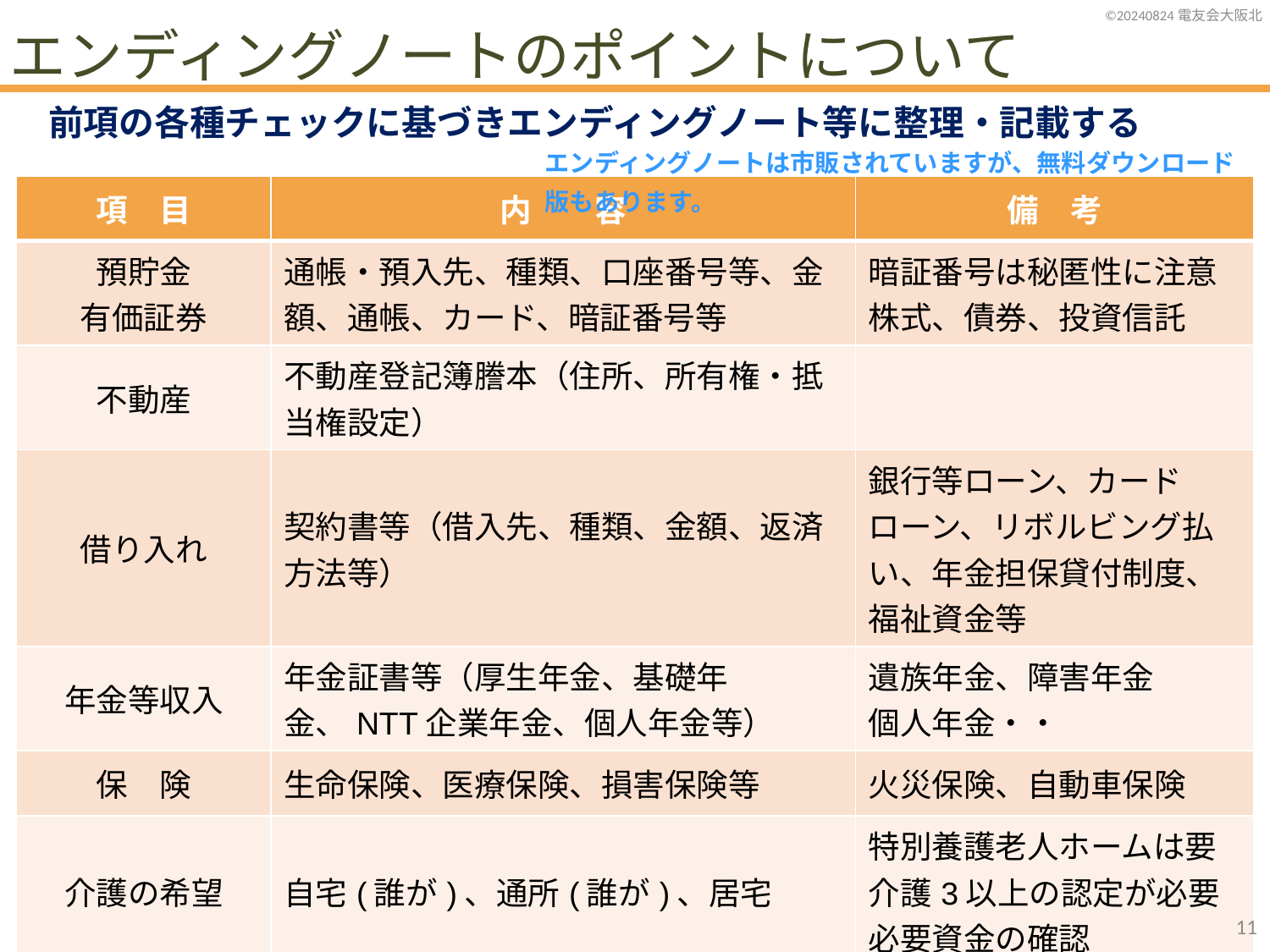

エンディングノートのポイントについて
前項の各種チェックに基づきエンディングノート等に整理・記載する
エンディングノートは市販されていますが、無料ダウンロード版もあります。
| 項　目 | 内　　容 | 備　考 |
| --- | --- | --- |
| 預貯金 有価証券 | 通帳・預入先、種類、口座番号等、金額、通帳、カード、暗証番号等 | 暗証番号は秘匿性に注意 株式、債券、投資信託 |
| 不動産 | 不動産登記簿謄本（住所、所有権・抵当権設定） |  |
| 借り入れ | 契約書等（借入先、種類、金額、返済方法等） | 銀行等ローン、カードローン、リボルビング払い、年金担保貸付制度、福祉資金等 |
| 年金等収入 | 年金証書等（厚生年金、基礎年金、NTT企業年金、個人年金等） | 遺族年金、障害年金 個人年金・・ |
| 保　険 | 生命保険、医療保険、損害保険等 | 火災保険、自動車保険 |
| 介護の希望 | 自宅(誰が)、通所(誰が)、居宅 | 特別養護老人ホームは要介護3以上の認定が必要 必要資金の確認 |
| その他 | リヴィング・ウイル、葬儀、遺言、相続、お墓等 |  |
11